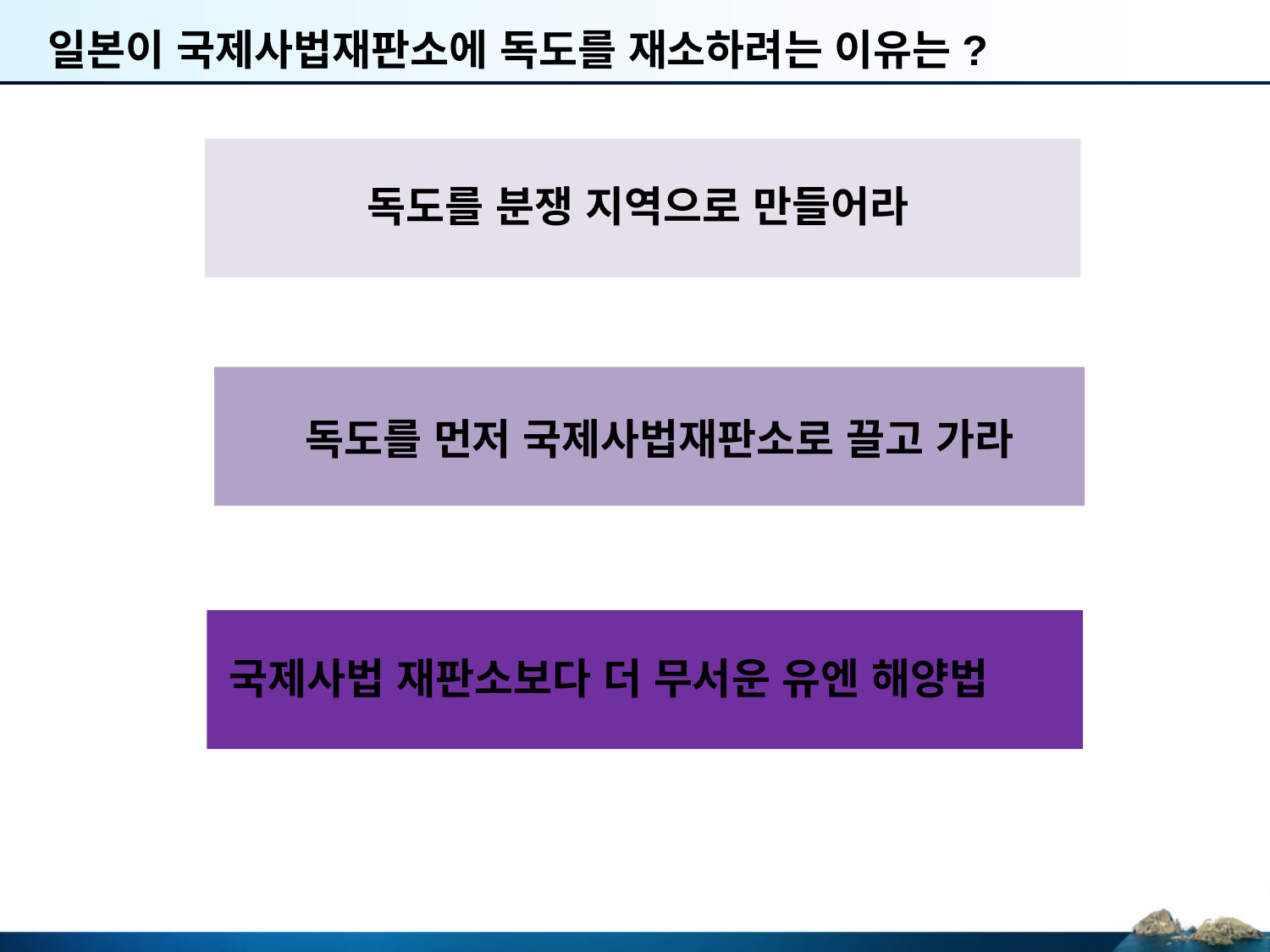

# 일본이 국제사법재판소에 독도를 재소하려는 이유는?

독도를 분쟁 지역으로 만들어라

독도를 먼저 국제사법재판소로 끌고 가라

국제사법 재판소보다 더 무서운 유엔 해양법